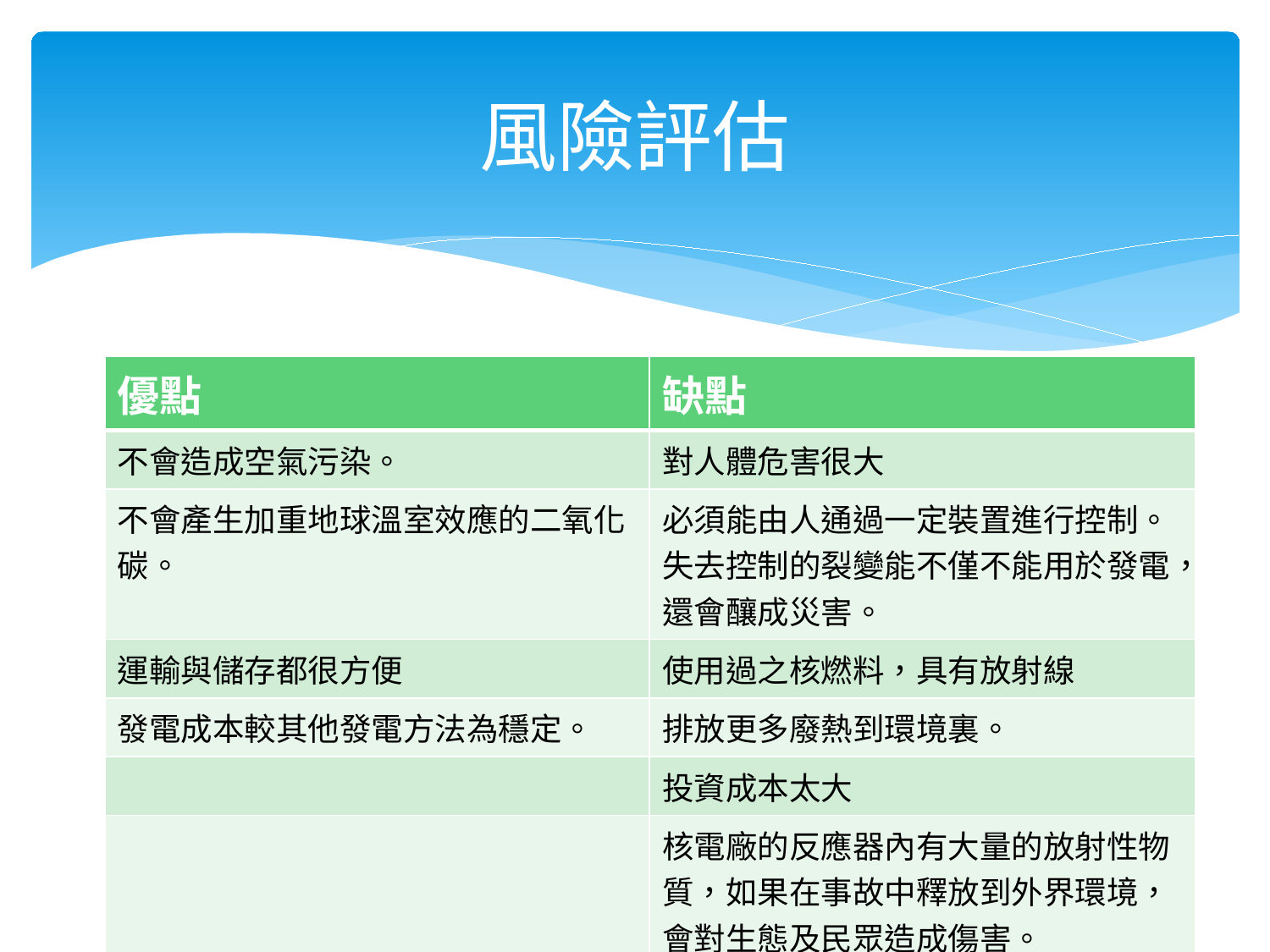

# 風險評估
| 優點 | 缺點 |
| --- | --- |
| 不會造成空氣污染。 | 對人體危害很大 |
| 不會產生加重地球溫室效應的二氧化碳。 | 必須能由人通過一定裝置進行控制。失去控制的裂變能不僅不能用於發電，還會釀成災害。 |
| 運輸與儲存都很方便 | 使用過之核燃料，具有放射線 |
| 發電成本較其他發電方法為穩定。 | 排放更多廢熱到環境裏。 |
|  | 投資成本太大 |
|  | 核電廠的反應器內有大量的放射性物質，如果在事故中釋放到外界環境，會對生態及民眾造成傷害。 |